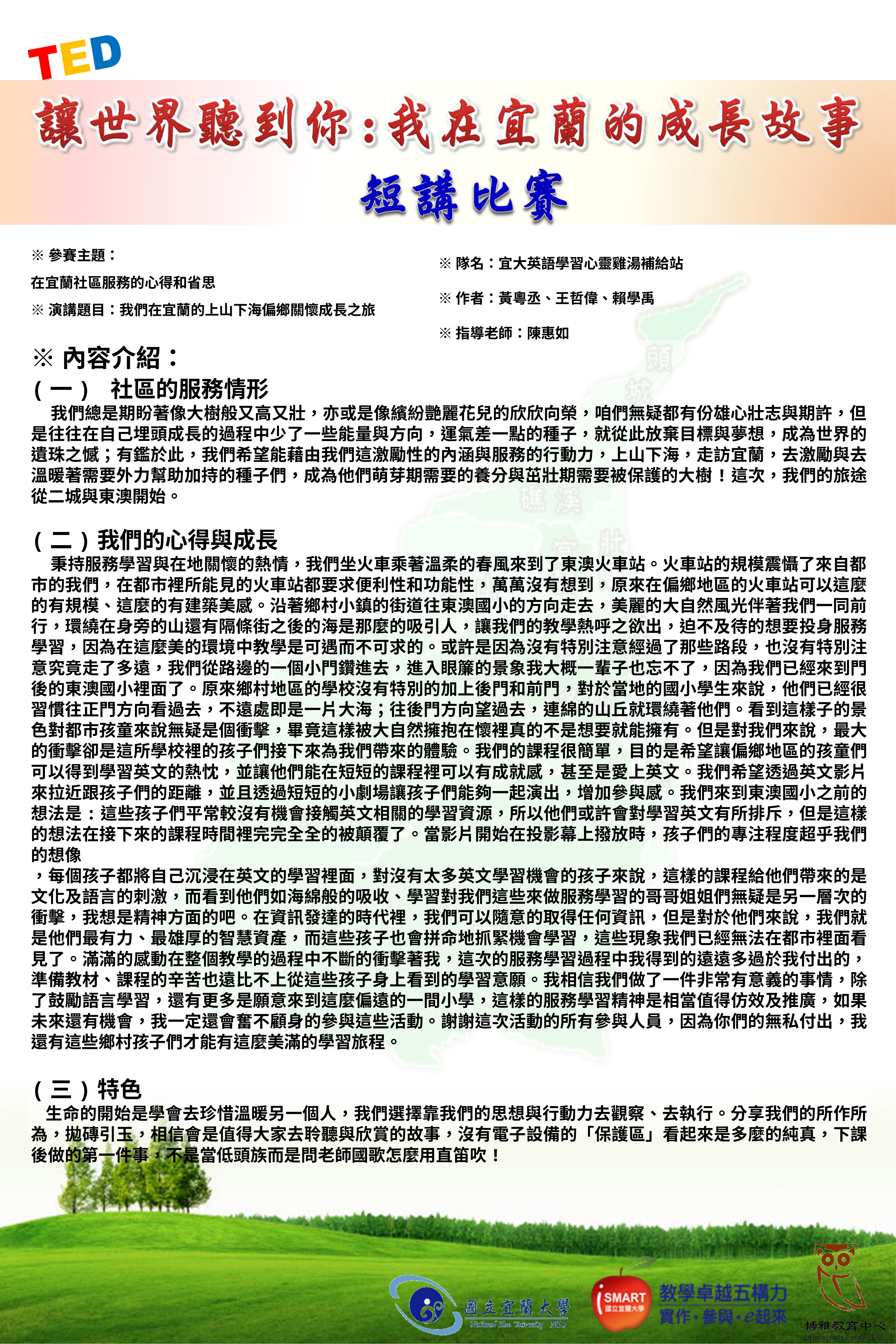

※參賽主題：
在宜蘭社區服務的心得和省思
※演講題目：我們在宜蘭的上山下海偏鄉關懷成長之旅
※隊名：宜大英語學習心靈雞湯補給站
※作者：黃粵丞、王哲偉、賴學禹
※指導老師：陳惠如
※內容介紹：
(一) 社區的服務情形
      我們總是期盼著像大樹般又高又壯，亦或是像繽紛艷麗花兒的欣欣向榮，咱們無疑都有份雄心壯志與期許，但是往往在自己埋頭成長的過程中少了一些能量與方向，運氣差一點的種子，就從此放棄目標與夢想，成為世界的遺珠之憾；有鑑於此，我們希望能藉由我們這激勵性的內涵與服務的行動力，上山下海，走訪宜蘭，去激勵與去溫暖著需要外力幫助加持的種子們，成為他們萌芽期需要的養分與茁壯期需要被保護的大樹!這次，我們的旅途從二城與東澳開始。

(二)我們的心得與成長
      秉持服務學習與在地關懷的熱情，我們坐火車乘著溫柔的春風來到了東澳火車站。火車站的規模震懾了來自都市的我們，在都市裡所能見的火車站都要求便利性和功能性，萬萬沒有想到，原來在偏鄉地區的火車站可以這麼的有規模、這麼的有建築美感。沿著鄉村小鎮的街道往東澳國小的方向走去，美麗的大自然風光伴著我們一同前行，環繞在身旁的山還有隔條街之後的海是那麼的吸引人，讓我們的教學熱呼之欲出，迫不及待的想要投身服務學習，因為在這麼美的環境中教學是可遇而不可求的。或許是因為沒有特別注意經過了那些路段，也沒有特別注意究竟走了多遠，我們從路邊的一個小門鑽進去，進入眼簾的景象我大概一輩子也忘不了，因為我們已經來到門後的東澳國小裡面了。原來鄉村地區的學校沒有特別的加上後門和前門，對於當地的國小學生來說，他們已經很習慣往正門方向看過去，不遠處即是一片大海；往後門方向望過去，連綿的山丘就環繞著他們。看到這樣子的景色對都市孩童來說無疑是個衝擊，畢竟這樣被大自然擁抱在懷裡真的不是想要就能擁有。但是對我們來說，最大的衝擊卻是這所學校裡的孩子們接下來為我們帶來的體驗。我們的課程很簡單，目的是希望讓偏鄉地區的孩童們可以得到學習英文的熱忱，並讓他們能在短短的課程裡可以有成就感，甚至是愛上英文。我們希望透過英文影片來拉近跟孩子們的距離，並且透過短短的小劇場讓孩子們能夠一起演出，增加參與感。我們來到東澳國小之前的想法是:這些孩子們平常較沒有機會接觸英文相關的學習資源，所以他們或許會對學習英文有所排斥，但是這樣的想法在接下來的課程時間裡完完全全的被顛覆了。當影片開始在投影幕上撥放時，孩子們的專注程度超乎我們的想像
，每個孩子都將自己沉浸在英文的學習裡面，對沒有太多英文學習機會的孩子來說，這樣的課程給他們帶來的是文化及語言的刺激，而看到他們如海綿般的吸收、學習對我們這些來做服務學習的哥哥姐姐們無疑是另一層次的衝擊，我想是精神方面的吧。在資訊發達的時代裡，我們可以隨意的取得任何資訊，但是對於他們來說，我們就是他們最有力、最雄厚的智慧資產，而這些孩子也會拼命地抓緊機會學習，這些現象我們已經無法在都市裡面看見了。滿滿的感動在整個教學的過程中不斷的衝擊著我，這次的服務學習過程中我得到的遠遠多過於我付出的，準備教材、課程的辛苦也遠比不上從這些孩子身上看到的學習意願。我相信我們做了一件非常有意義的事情，除了鼓勵語言學習，還有更多是願意來到這麼偏遠的一間小學，這樣的服務學習精神是相當值得仿效及推廣，如果未來還有機會，我一定還會奮不顧身的參與這些活動。謝謝這次活動的所有參與人員，因為你們的無私付出，我還有這些鄉村孩子們才能有這麼美滿的學習旅程。

(三)特色
    生命的開始是學會去珍惜溫暖另一個人，我們選擇靠我們的思想與行動力去觀察、去執行。分享我們的所作所為，拋磚引玉，相信會是值得大家去聆聽與欣賞的故事，沒有電子設備的「保護區」看起來是多麼的純真，下課後做的第一件事，不是當低頭族而是問老師國歌怎麼用直笛吹!